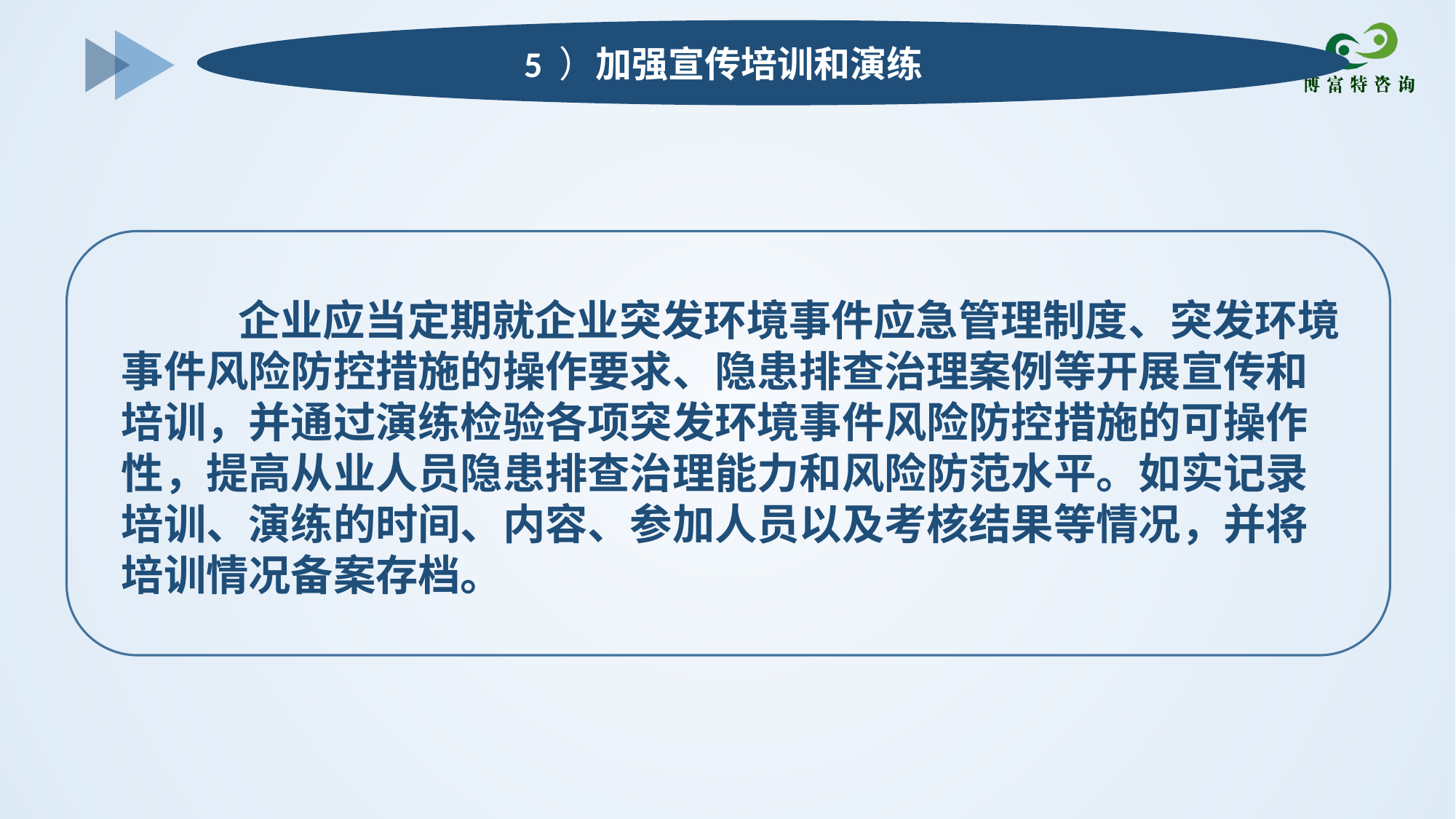

5 ）加强宣传培训和演练

         企业应当定期就企业突发环境事件应急管理制度、突发环境事件风险防控措施的操作要求、隐患排查治理案例等开展宣传和培训，并通过演练检验各项突发环境事件风险防控措施的可操作性，提高从业人员隐患排查治理能力和风险防范水平。如实记录培训、演练的时间、内容、参加人员以及考核结果等情况，并将培训情况备案存档。